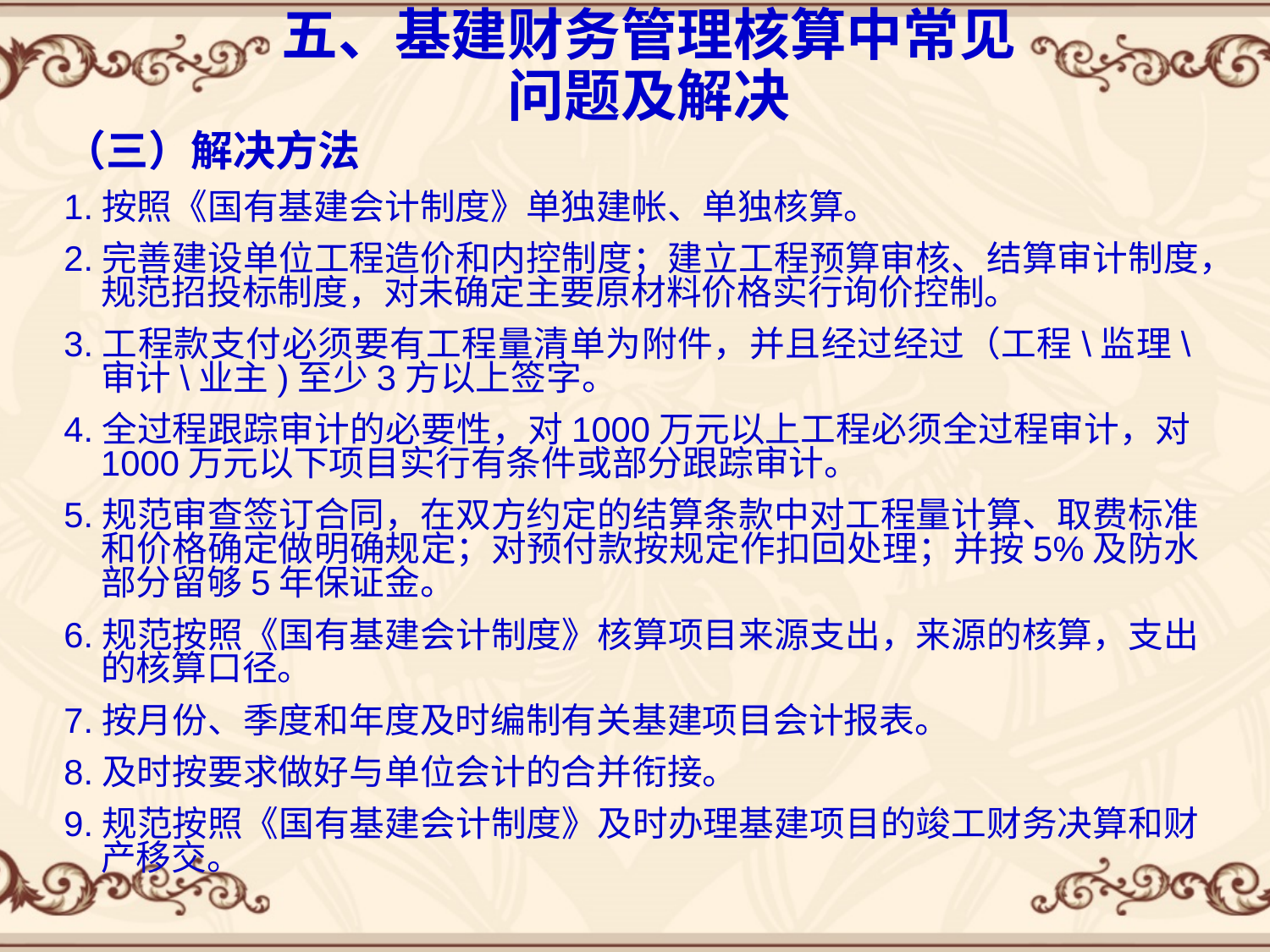

# 五、基建财务管理核算中常见问题及解决
（三）解决方法
1.按照《国有基建会计制度》单独建帐、单独核算。
2.完善建设单位工程造价和内控制度；建立工程预算审核、结算审计制度，规范招投标制度，对未确定主要原材料价格实行询价控制。
3.工程款支付必须要有工程量清单为附件，并且经过经过（工程\监理\审计\业主)至少3方以上签字。
4.全过程跟踪审计的必要性，对1000万元以上工程必须全过程审计，对1000万元以下项目实行有条件或部分跟踪审计。
5.规范审查签订合同，在双方约定的结算条款中对工程量计算、取费标准和价格确定做明确规定；对预付款按规定作扣回处理；并按5%及防水部分留够5年保证金。
6.规范按照《国有基建会计制度》核算项目来源支出，来源的核算，支出的核算口径。
7.按月份、季度和年度及时编制有关基建项目会计报表。
8.及时按要求做好与单位会计的合并衔接。
9.规范按照《国有基建会计制度》及时办理基建项目的竣工财务决算和财产移交。